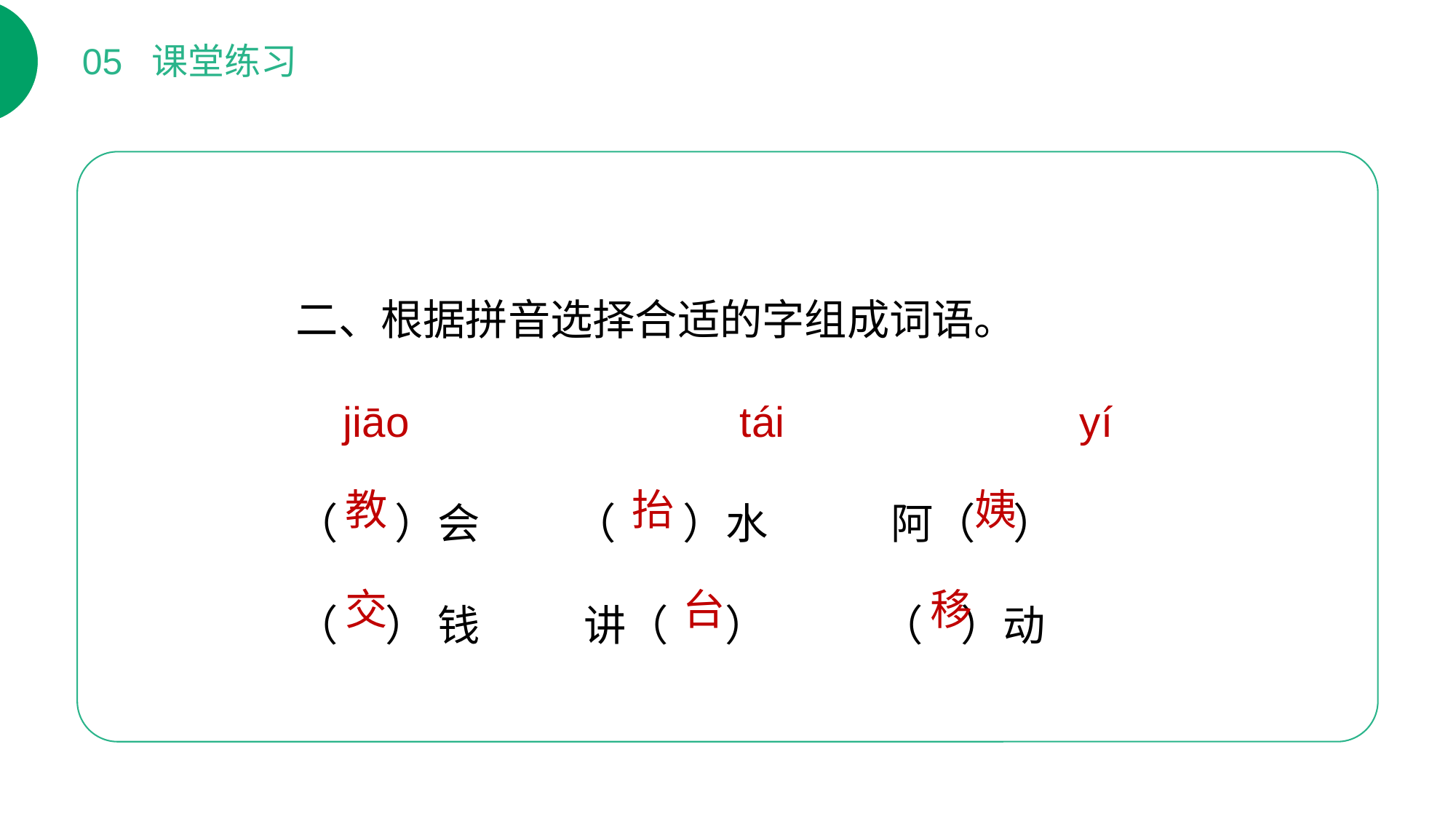

05  课堂练习
二、根据拼音选择合适的字组成词语。
    jiāo                            tái                         yí
（      ）会          （       ）水             阿（    ）
（     ） 钱           讲（      ）            （    ）动
教
抬
姨
移
交
台